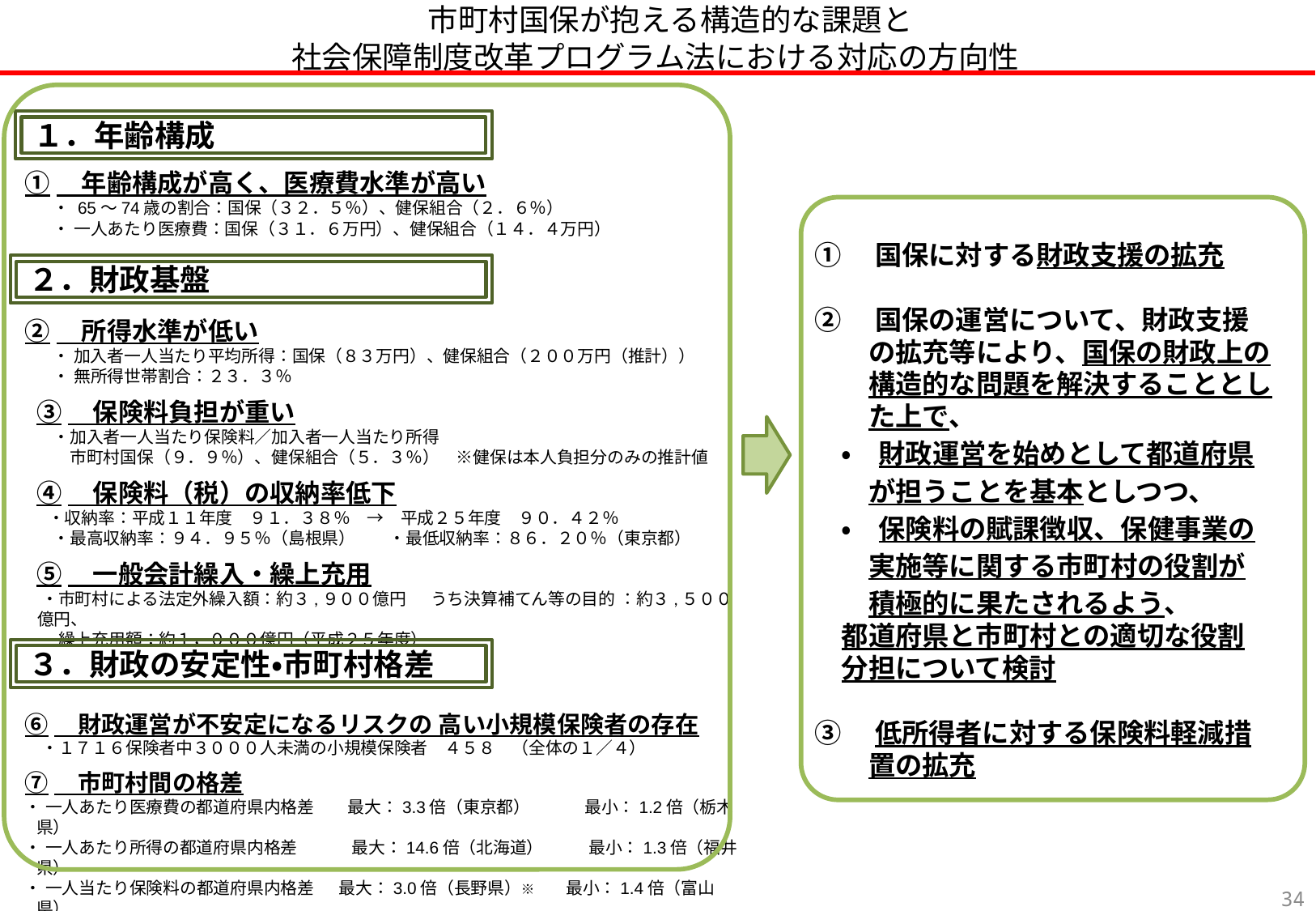

市町村国保が抱える構造的な課題と
社会保障制度改革プログラム法における対応の方向性

１．年齢構成
①　年齢構成が高く、医療費水準が高い
　・ 65～74歳の割合：国保（３２．５％）、健保組合（２．６％）
　・ 一人あたり医療費：国保（３１．６万円）、健保組合（１４．４万円）

②　所得水準が低い
　・ 加入者一人当たり平均所得：国保（８３万円）、健保組合（２００万円（推計））
　・ 無所得世帯割合：２３．３％
③　保険料負担が重い
　・加入者一人当たり保険料／加入者一人当たり所得
　　市町村国保（９．９％）、健保組合（５．３％）　※健保は本人負担分のみの推計値
④　保険料（税）の収納率低下
  ・収納率：平成１１年度　９１．３８％　→　平成２５年度　９０．４２％
　・最高収納率：９４．９５％（島根県）　　・最低収納率：８６．２０％（東京都）
⑤　一般会計繰入・繰上充用
　・市町村による法定外繰入額：約３,９００億円　  うち決算補てん等の目的 ：約３,５００億円、
　　繰上充用額：約１，０００億円（平成２５年度）

⑥　財政運営が不安定になるリスクの 高い小規模保険者の存在
　・１７１６保険者中３０００人未満の小規模保険者　４５８　（全体の１／４）
⑦　市町村間の格差
・ 一人あたり医療費の都道府県内格差　　最大：3.3倍（東京都）　　　 最小：1.2倍（栃木県）
・ 一人あたり所得の都道府県内格差　　　 最大：14.6倍（北海道）　　   最小：1.3倍（福井県）
・ 一人当たり保険料の都道府県内格差　  最大：3.0倍（長野県）※　　  最小：1.4倍（富山県）
　　※東日本大震災による保険料（税）減免の影響が大きい福島県を除く。

①　国保に対する財政支援の拡充

②　国保の運営について、財政支援
　　の拡充等により、国保の財政上の
　　構造的な問題を解決することとし
　　た上で、
　・　財政運営を始めとして都道府県
　　が担うことを基本としつつ、
　・　保険料の賦課徴収、保健事業の
　　実施等に関する市町村の役割が
　　積極的に果たされるよう、
　都道府県と市町村との適切な役割
　分担について検討

③　低所得者に対する保険料軽減措
　　置の拡充

２．財政基盤

３．財政の安定性・市町村格差
34